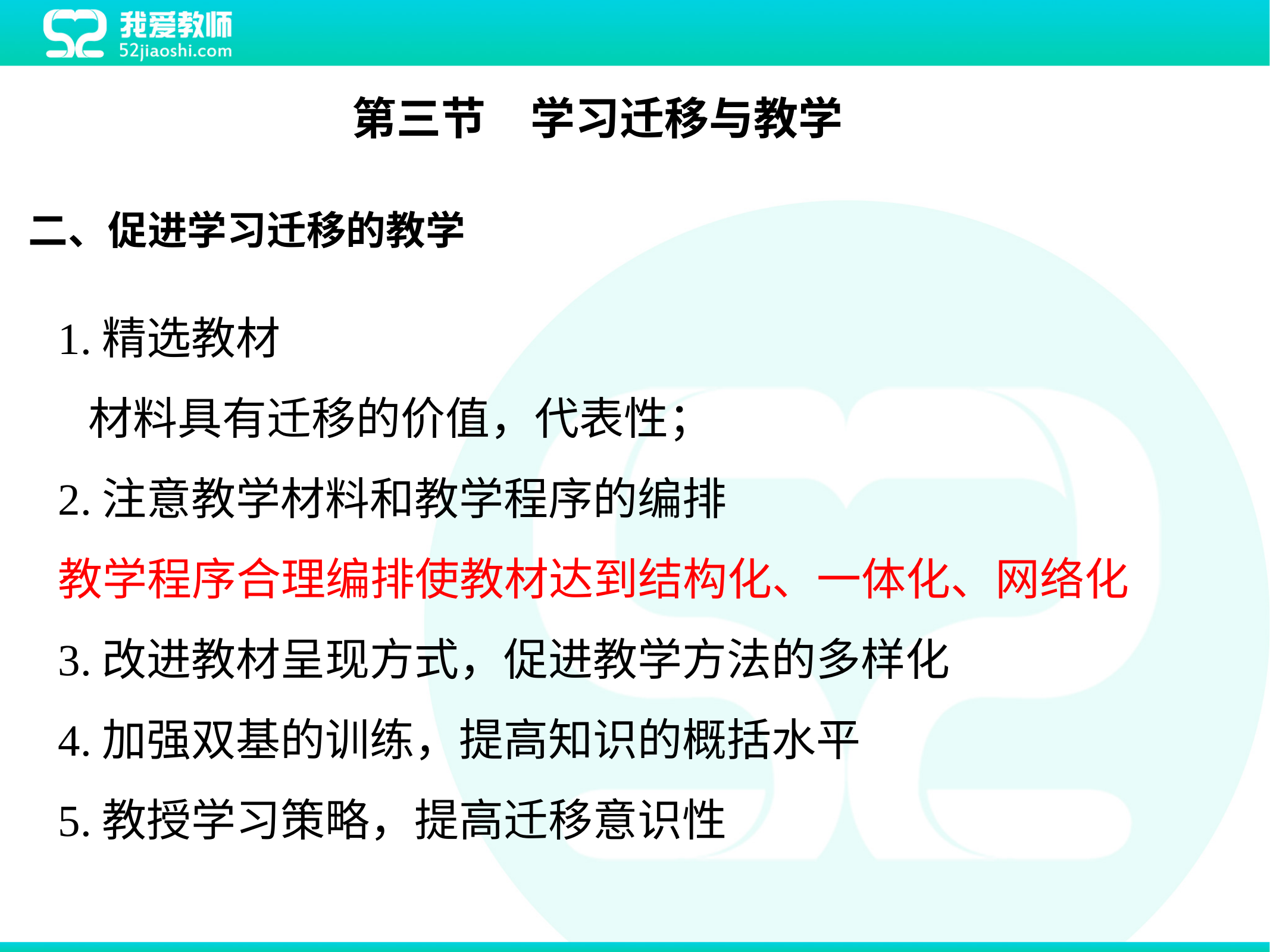

第三节　学习迁移与教学
二、促进学习迁移的教学
1.精选教材
  材料具有迁移的价值，代表性；
2.注意教学材料和教学程序的编排
教学程序合理编排使教材达到结构化、一体化、网络化
3.改进教材呈现方式，促进教学方法的多样化
4.加强双基的训练，提高知识的概括水平
5.教授学习策略，提高迁移意识性